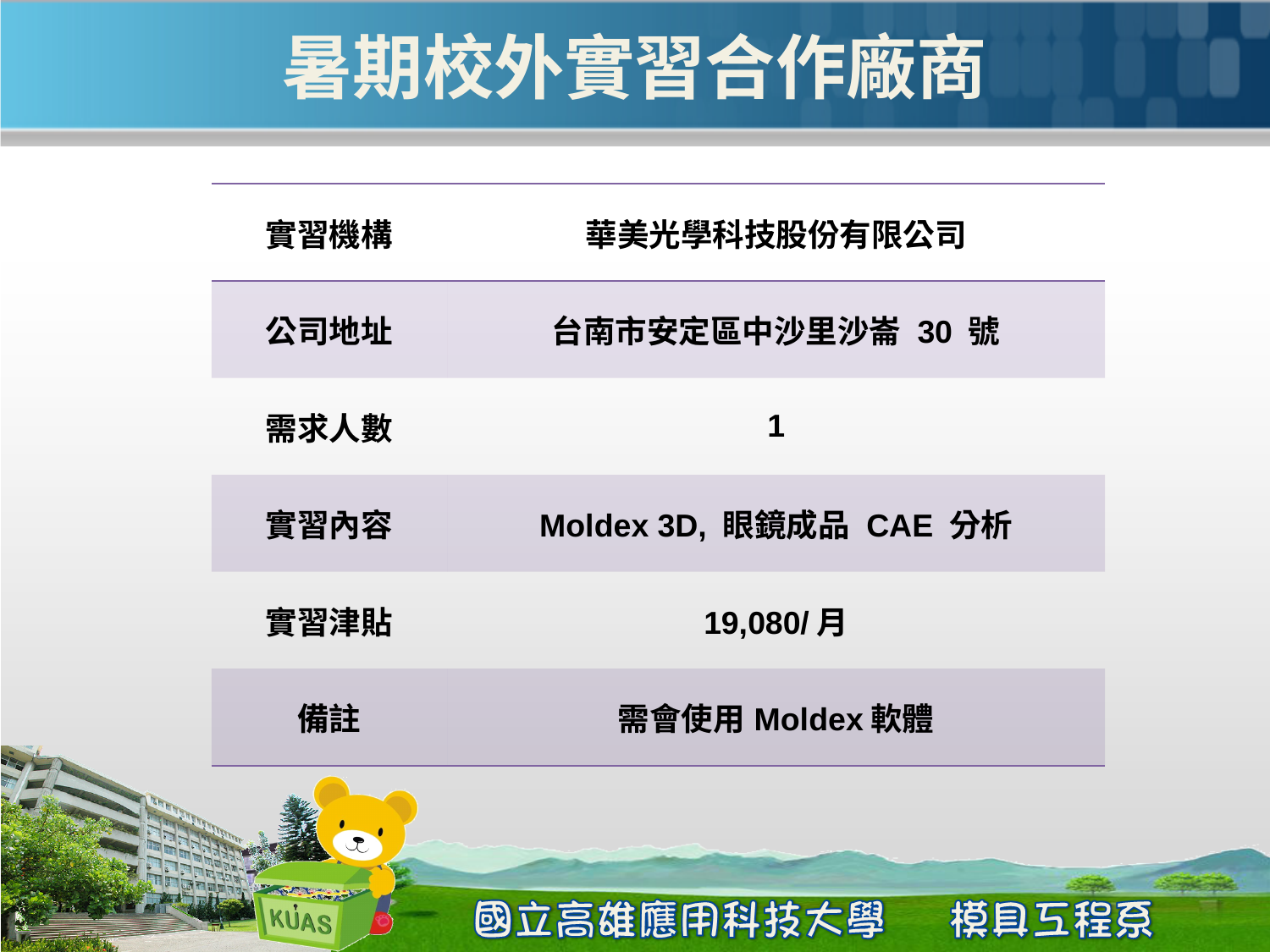

# 暑期校外實習合作廠商
| 實習機構 | 華美光學科技股份有限公司 |
| --- | --- |
| 公司地址 | 台南市安定區中沙里沙崙 30 號 |
| 需求人數 | 1 |
| 實習內容 | Moldex 3D, 眼鏡成品 CAE 分析 |
| 實習津貼 | 19,080/月 |
| 備註 | 需會使用Moldex軟體 |